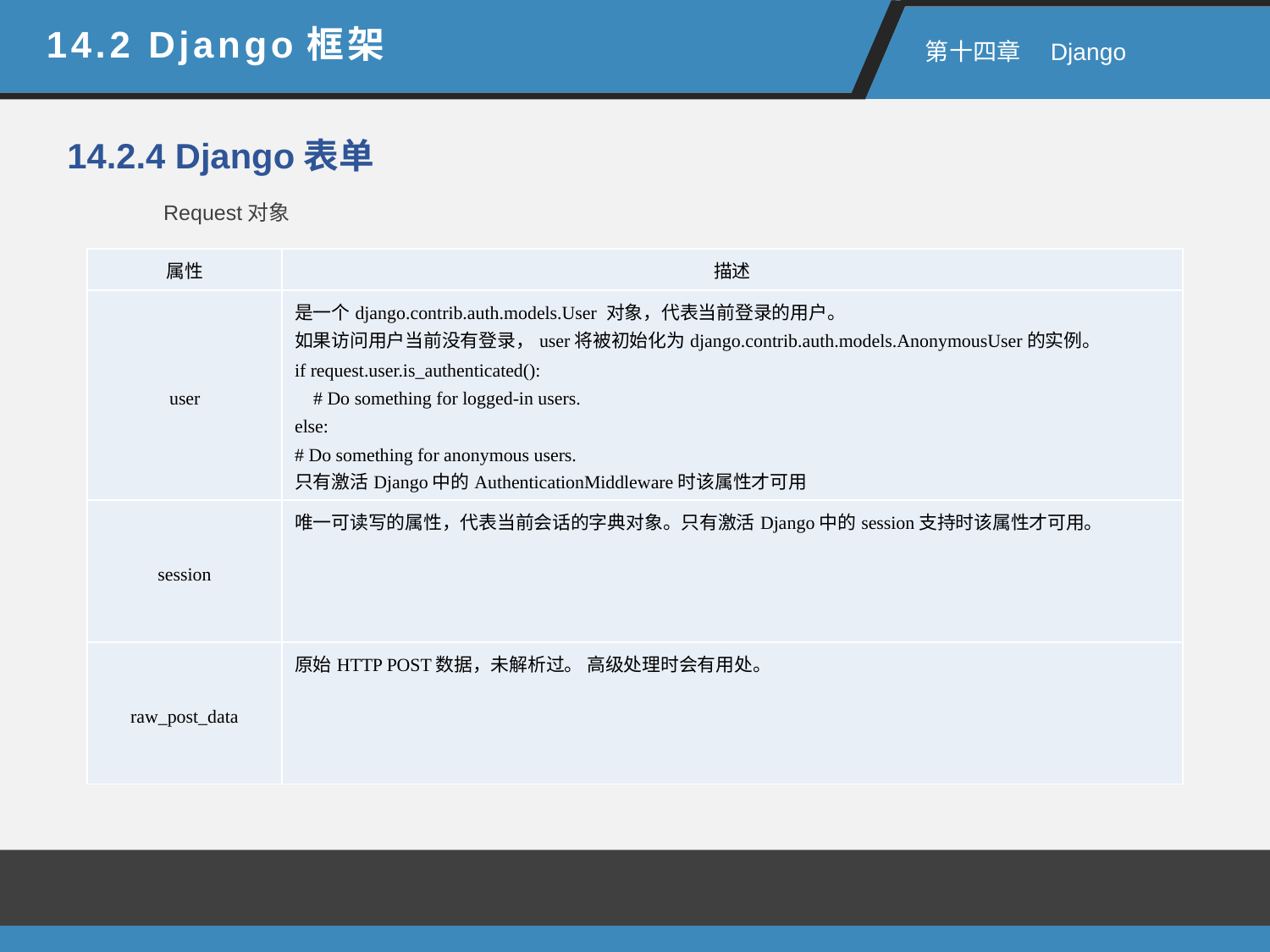

14.2 Django框架
  第十四章　Django
14.2.4 Django表单
Request对象
| 属性 | 描述 |
| --- | --- |
| user | 是一个django.contrib.auth.models.User 对象，代表当前登录的用户。 如果访问用户当前没有登录，user将被初始化为django.contrib.auth.models.AnonymousUser的实例。 if request.user.is\_authenticated(): # Do something for logged-in users. else: # Do something for anonymous users. 只有激活Django中的AuthenticationMiddleware时该属性才可用 |
| session | 唯一可读写的属性，代表当前会话的字典对象。只有激活Django中的session支持时该属性才可用。 |
| raw\_post\_data | 原始HTTP POST数据，未解析过。 高级处理时会有用处。 |